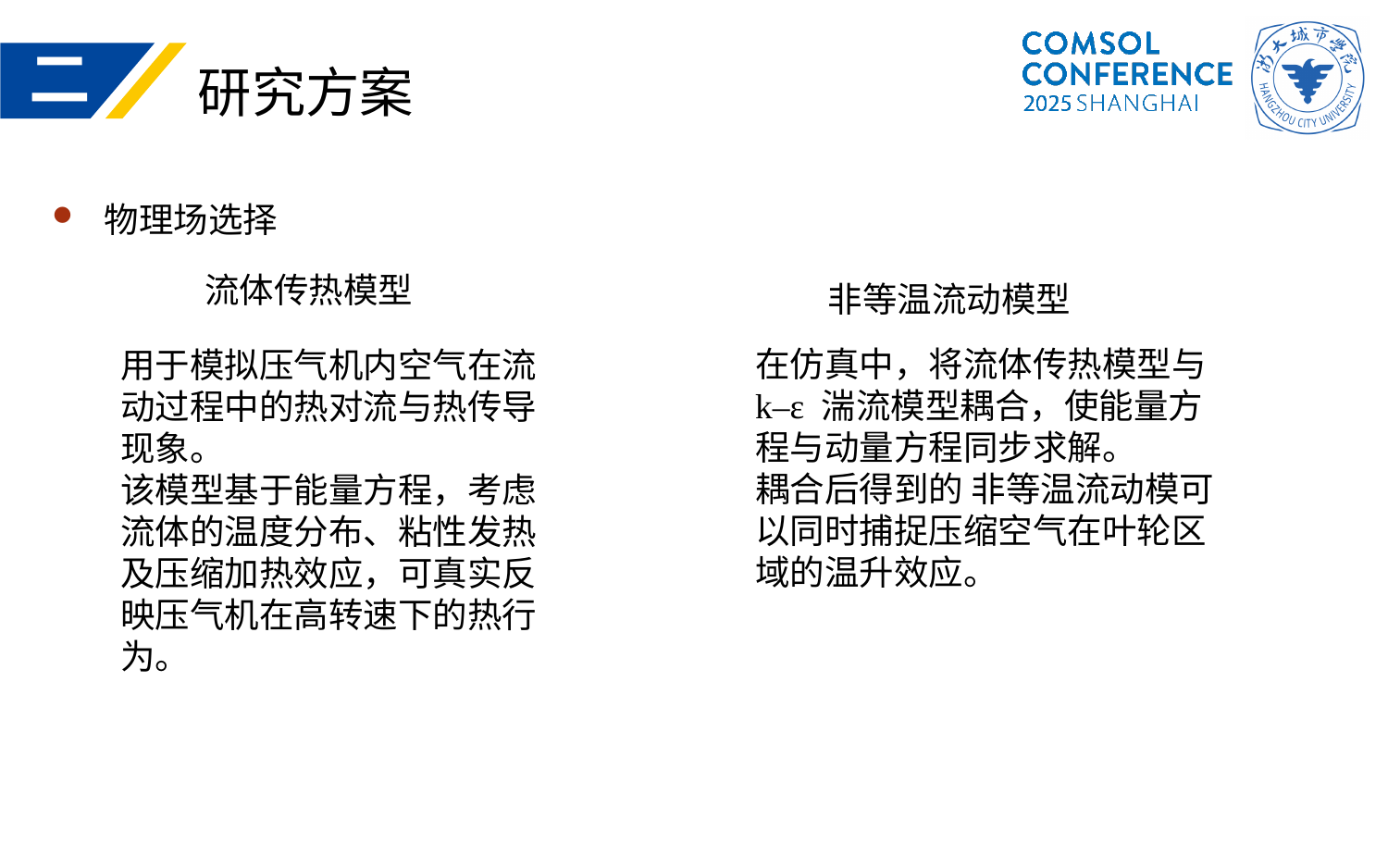

二

研究方案
物理场选择
流体传热模型
非等温流动模型
在仿真中，将流体传热模型与 k–ε 湍流模型耦合，使能量方程与动量方程同步求解。
耦合后得到的 非等温流动模可以同时捕捉压缩空气在叶轮区域的温升效应。
用于模拟压气机内空气在流动过程中的热对流与热传导现象。
该模型基于能量方程，考虑流体的温度分布、粘性发热及压缩加热效应，可真实反映压气机在高转速下的热行为。